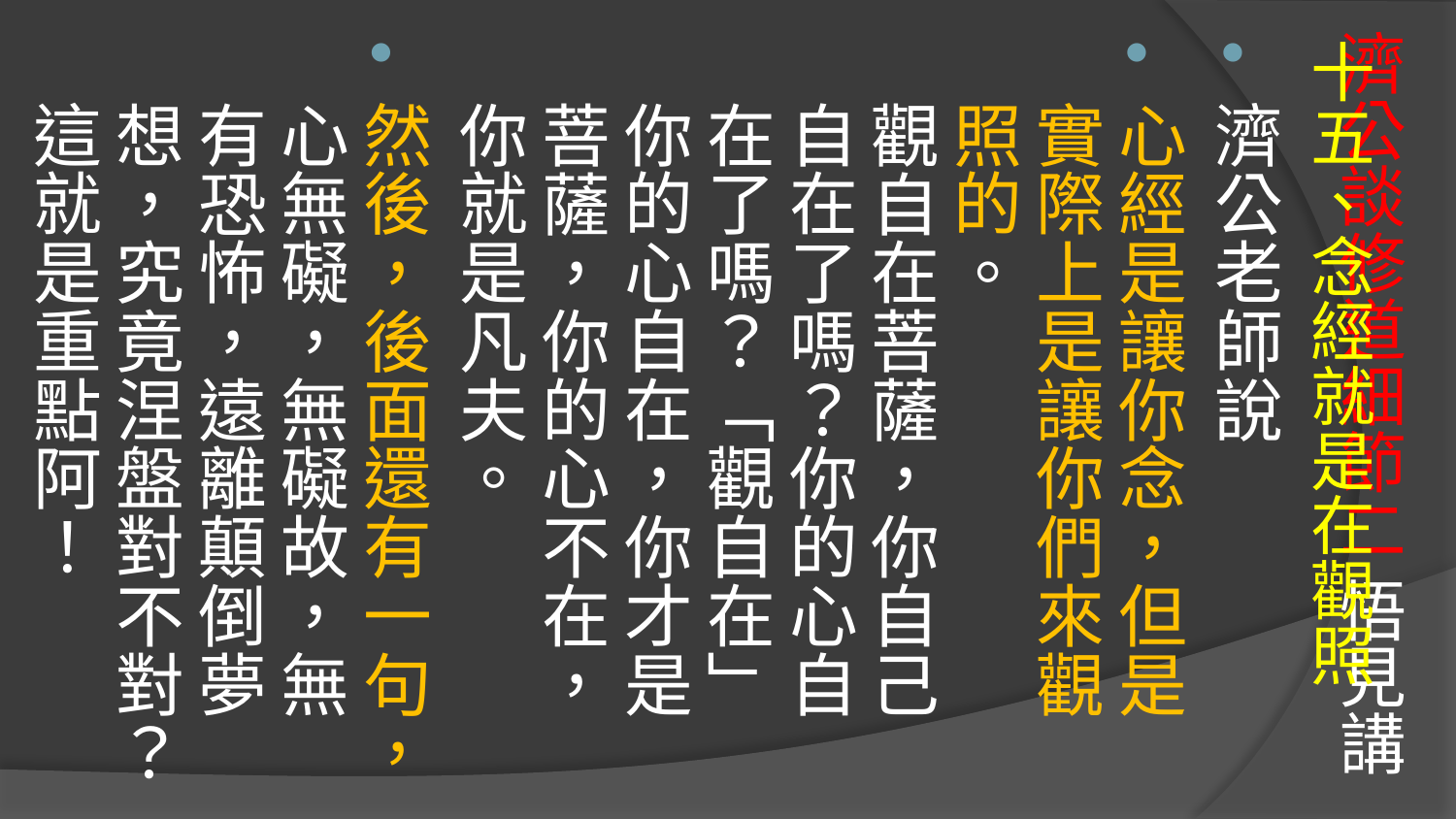

十五、念經就是在觀照
濟公老師說
心經是讓你念，但是實際上是讓你們來觀照的。
觀自在菩薩，你自己自在了嗎？你的心自在了嗎？「觀自在」你的心自在，你才是菩薩，你的心不在，你就是凡夫。
然後，後面還有一句，心無礙，無礙故，無有恐怖，遠離顛倒夢想，究竟涅盤對不對？這就是重點阿！
# 濟公談修道細節二 悟見講